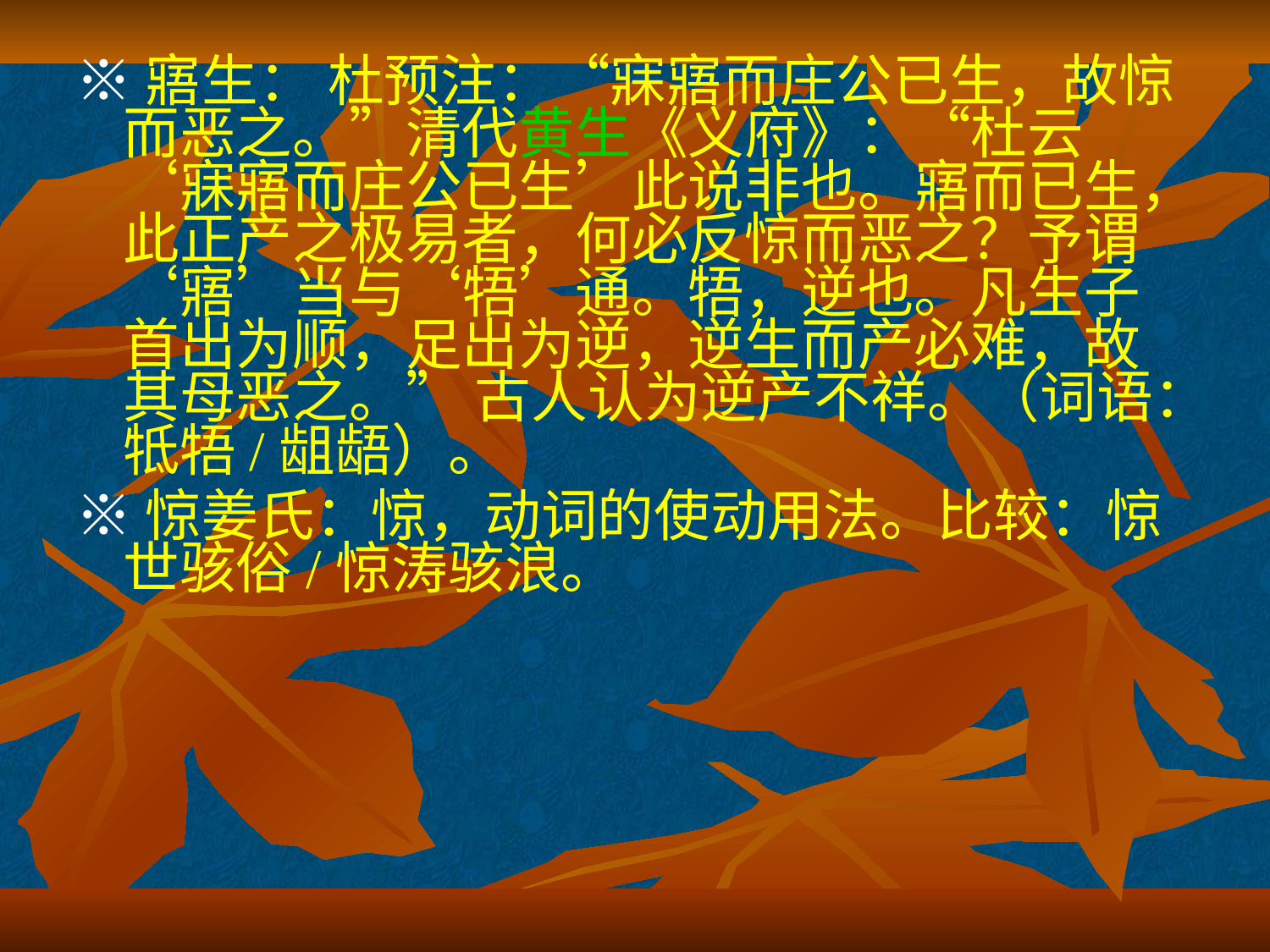

※寤生： 杜预注：“寐寤而庄公已生，故惊而恶之。”清代黄生《义府》：“杜云‘寐寤而庄公已生’此说非也。寤而已生，此正产之极易者，何必反惊而恶之？予谓‘寤’当与‘牾’通。牾，逆也。凡生子首出为顺，足出为逆，逆生而产必难，故其母恶之。” 古人认为逆产不祥。（词语：牴牾/龃龉）。
※惊姜氏：惊，动词的使动用法。比较：惊世骇俗/惊涛骇浪。